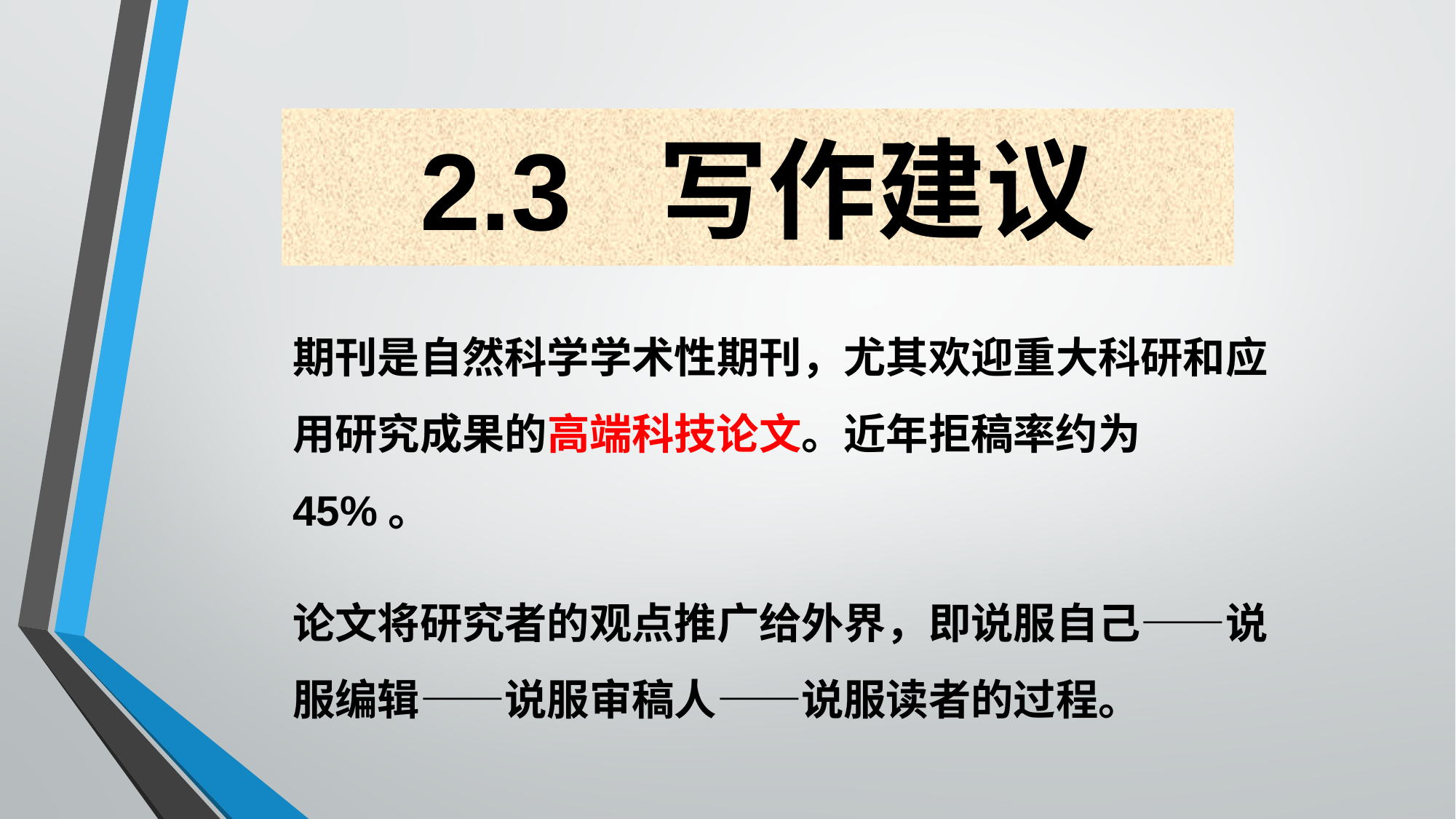

2.3  写作建议
期刊是自然科学学术性期刊，尤其欢迎重大科研和应用研究成果的高端科技论文。近年拒稿率约为45%。
论文将研究者的观点推广给外界，即说服自己——说服编辑——说服审稿人——说服读者的过程。